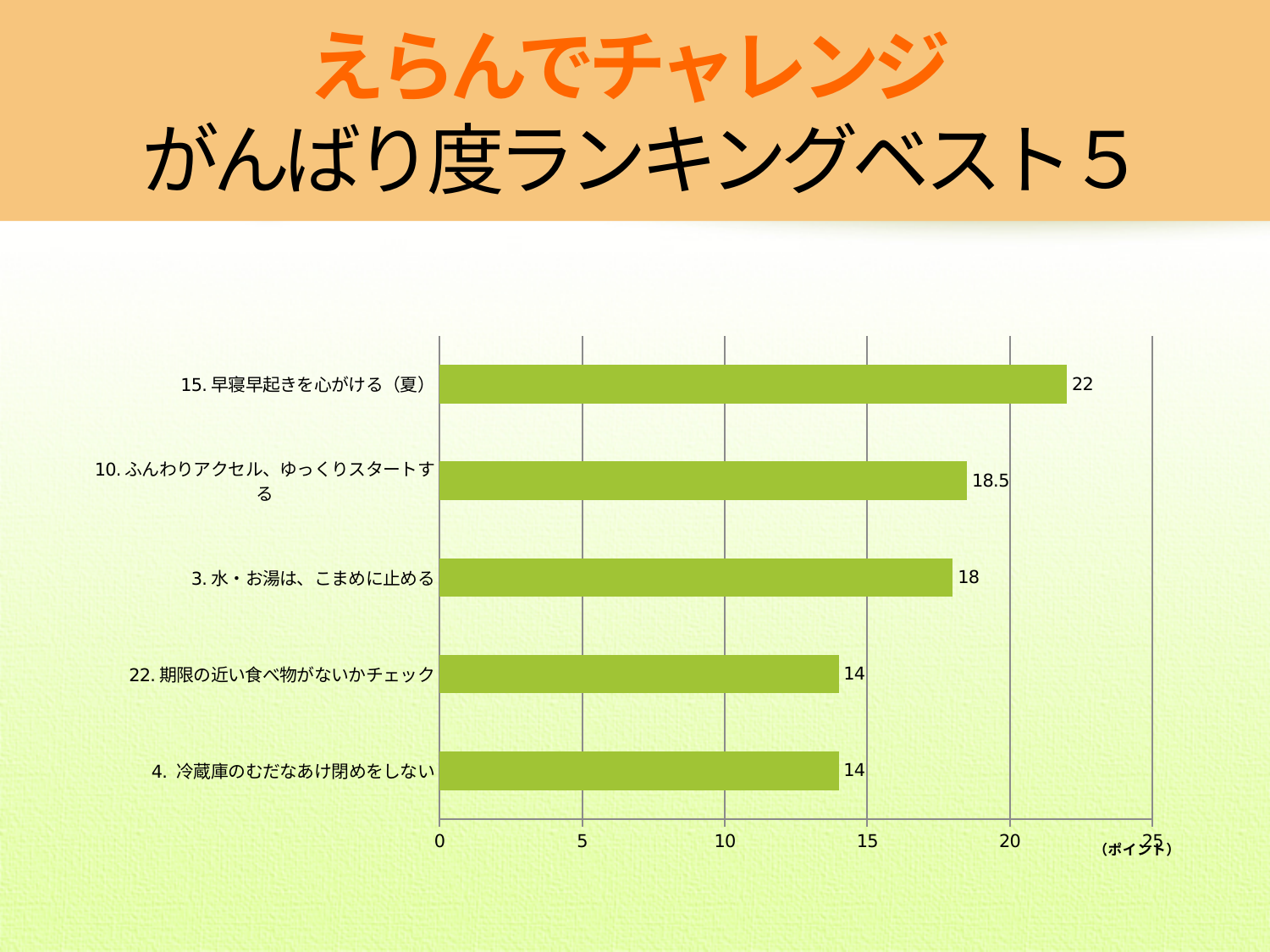

えらんでチャレンジ
 がんばり度ランキングベスト５
#

### Chart

| Category |  |
|---|---|
| 4. 冷蔵庫のむだなあけ閉めをしない | 14.0 |
| 22.期限の近い食べ物がないかチェック | 14.0 |
| 3.水・お湯は、こまめに止める | 18.0 |
| 10.ふんわりアクセル、ゆっくりスタートする | 18.5 |
| 15.早寝早起きを心がける（夏） | 22.0 |